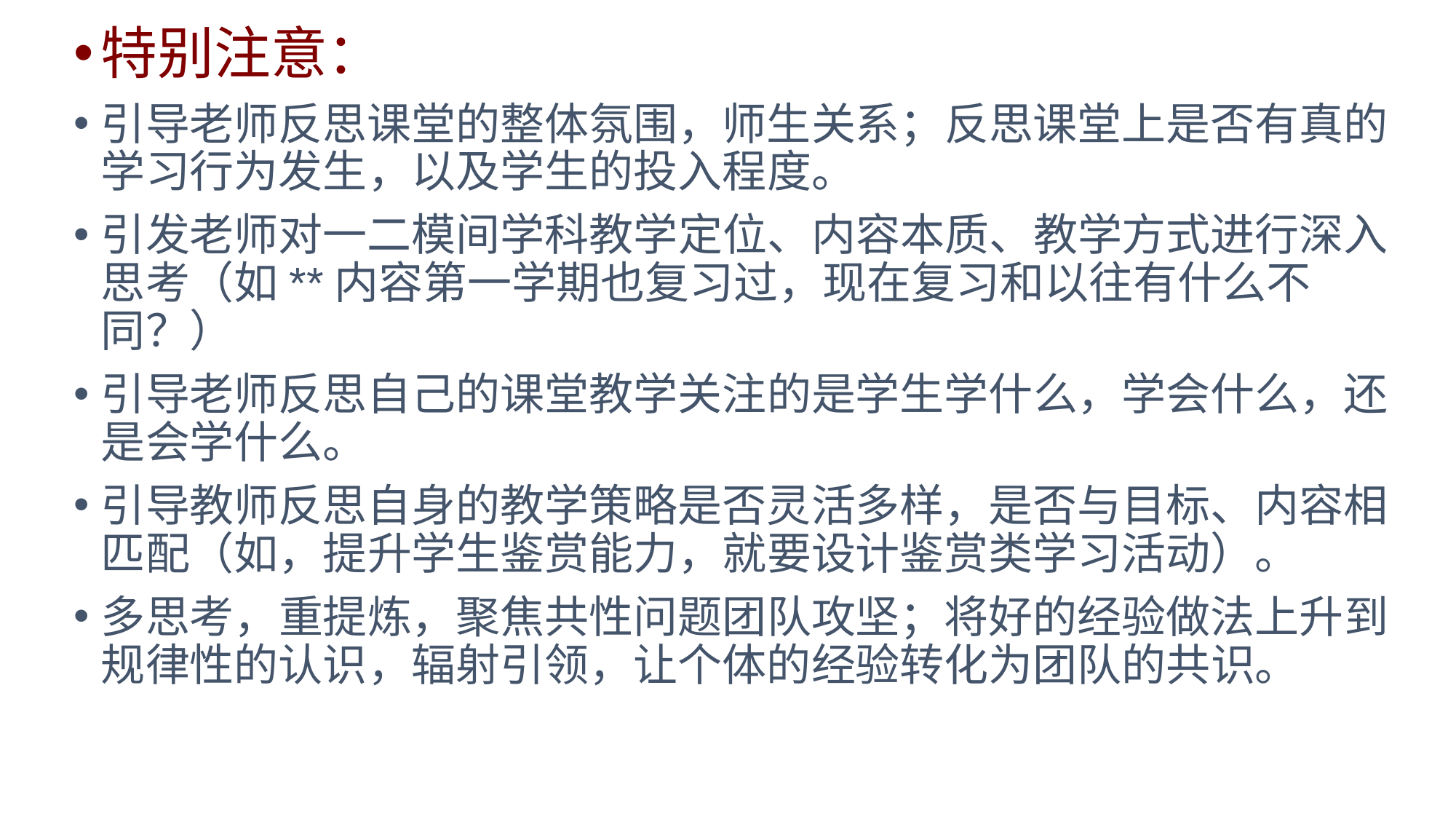

特别注意：
引导老师反思课堂的整体氛围，师生关系；反思课堂上是否有真的学习行为发生，以及学生的投入程度。
引发老师对一二模间学科教学定位、内容本质、教学方式进行深入思考（如**内容第一学期也复习过，现在复习和以往有什么不同？）
引导老师反思自己的课堂教学关注的是学生学什么，学会什么，还是会学什么。
引导教师反思自身的教学策略是否灵活多样，是否与目标、内容相匹配（如，提升学生鉴赏能力，就要设计鉴赏类学习活动）。
多思考，重提炼，聚焦共性问题团队攻坚；将好的经验做法上升到规律性的认识，辐射引领，让个体的经验转化为团队的共识。